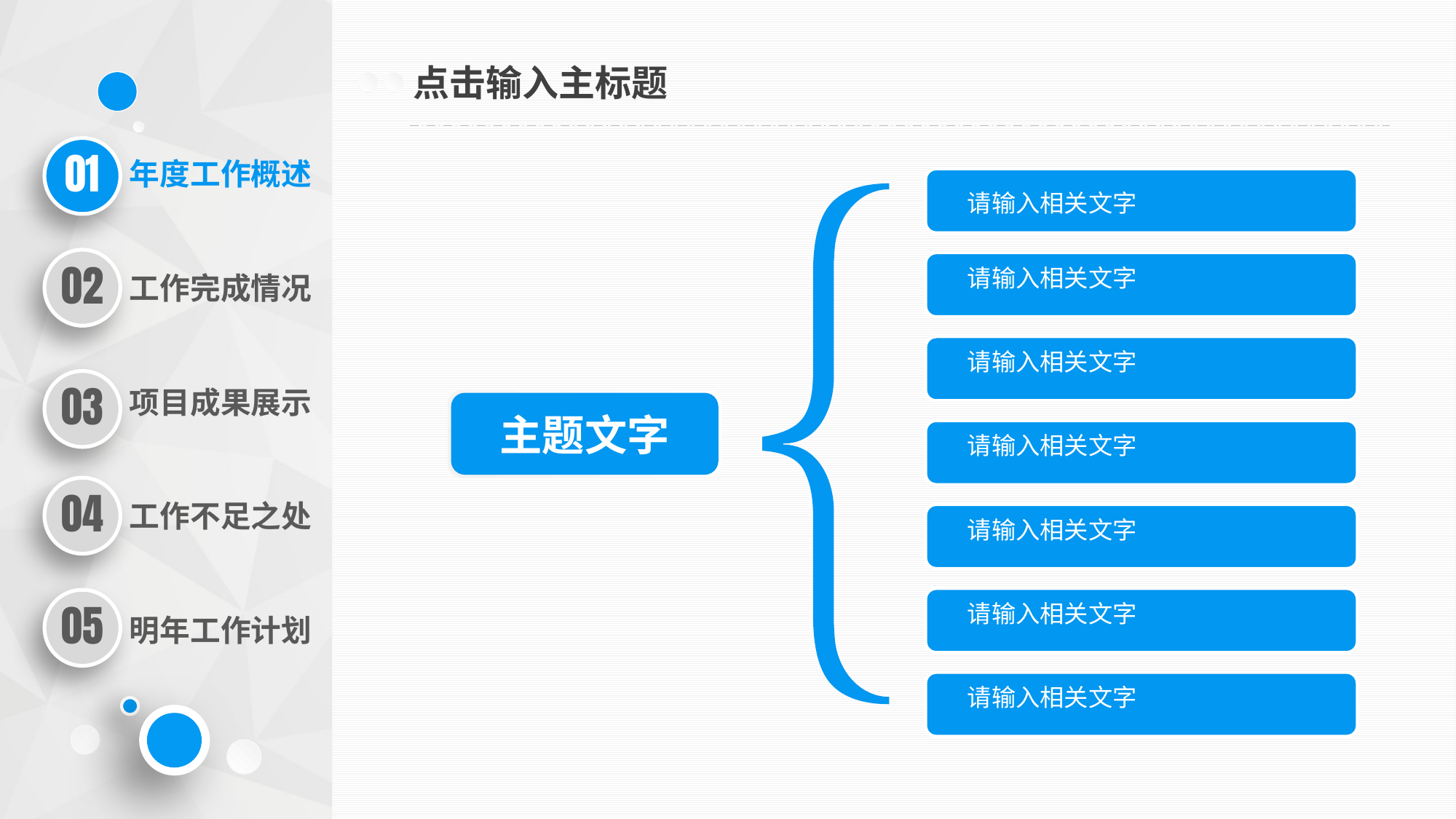

点击输入主标题

请输入相关文字

请输入相关文字

请输入相关文字

主题文字

请输入相关文字

请输入相关文字

请输入相关文字

请输入相关文字